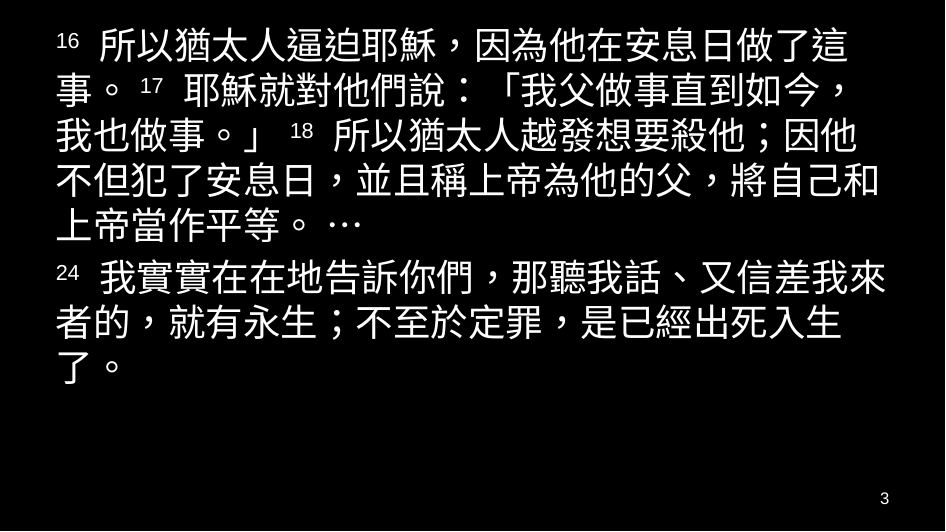

16 所以猶太人逼迫耶穌，因為他在安息日做了這事。17 耶穌就對他們說：「我父做事直到如今，我也做事。」18 所以猶太人越發想要殺他；因他不但犯了安息日，並且稱上帝為他的父，將自己和上帝當作平等。 …
24 我實實在在地告訴你們，那聽我話、又信差我來者的，就有永生；不至於定罪，是已經出死入生了。

3